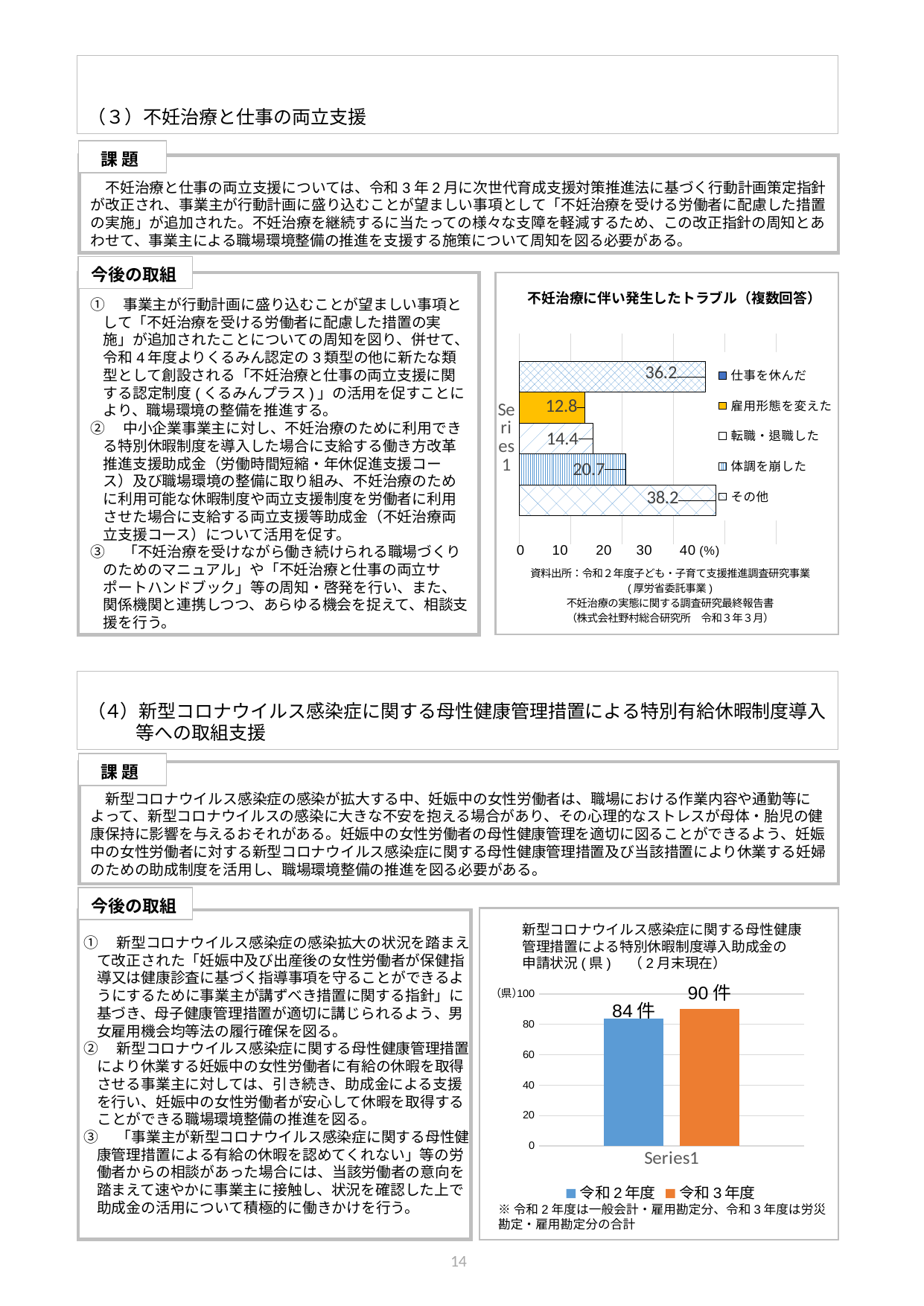

（３）不妊治療と仕事の両立支援

課 題

　不妊治療と仕事の両立支援については、令和3年2月に次世代育成支援対策推進法に基づく行動計画策定指針が改正され、事業主が行動計画に盛り込むことが望ましい事項として「不妊治療を受ける労働者に配慮した措置の実施」が追加された。不妊治療を継続するに当たっての様々な支障を軽減するため、この改正指針の周知とあわせて、事業主による職場環境整備の推進を支援する施策について周知を図る必要がある。
あ
今後の取組

不妊治療に伴い発生したトラブル（複数回答）

①　事業主が行動計画に盛り込むことが望ましい事項として「不妊治療を受ける労働者に配慮した措置の実施」が追加されたことについての周知を図り、併せて、令和4年度よりくるみん認定の3類型の他に新たな類型として創設される「不妊治療と仕事の両立支援に関する認定制度(くるみんプラス)」の活用を促すことにより、職場環境の整備を推進する。
②　中小企業事業主に対し、不妊治療のために利用できる特別休暇制度を導入した場合に支給する働き方改革推進支援助成金（労働時間短縮・年休促進支援コース）及び職場環境の整備に取り組み、不妊治療のために利用可能な休暇制度や両立支援制度を労働者に利用させた場合に支給する両立支援等助成金（不妊治療両立支援コース）について活用を促す。
③　「不妊治療を受けながら働き続けられる職場づくりのためのマニュアル」や「不妊治療と仕事の両立サポートハンドブック」等の周知・啓発を行い、また、関係機関と連携しつつ、あらゆる機会を捉えて、相談支援を行う。

### Chart

| Category | その他 | 体調を崩した | 転職・退職した | 雇用形態を変えた | 仕事を休んだ |
|---|---|---|---|---|---|
|  | 38.2 | 20.7 | 14.4 | 12.8 | 36.2 |
（４）新型コロナウイルス感染症に関する母性健康管理措置による特別有給休暇制度導入等への取組支援

課 題

　新型コロナウイルス感染症の感染が拡大する中、妊娠中の女性労働者は、職場における作業内容や通勤等によって、新型コロナウイルスの感染に大きな不安を抱える場合があり、その心理的なストレスが母体・胎児の健康保持に影響を与えるおそれがある。妊娠中の女性労働者の母性健康管理を適切に図ることができるよう、妊娠中の女性労働者に対する新型コロナウイルス感染症に関する母性健康管理措置及び当該措置により休業する妊婦のための助成制度を活用し、職場環境整備の推進を図る必要がある。
あ
今後の取組

新型コロナウイルス感染症に関する母性健康
管理措置による特別休暇制度導入助成金の
申請状況(県)　（2月末現在）

①　新型コロナウイルス感染症の感染拡大の状況を踏まえて改正された「妊娠中及び出産後の女性労働者が保健指導又は健康診査に基づく指導事項を守ることができるようにするために事業主が講ずべき措置に関する指針」に基づき、母子健康管理措置が適切に講じられるよう、男女雇用機会均等法の履行確保を図る。
②　新型コロナウイルス感染症に関する母性健康管理措置により休業する妊娠中の女性労働者に有給の休暇を取得させる事業主に対しては、引き続き、助成金による支援を行い、妊娠中の女性労働者が安心して休暇を取得することができる職場環境整備の推進を図る。
③　「事業主が新型コロナウイルス感染症に関する母性健康管理措置による有給の休暇を認めてくれない」等の労働者からの相談があった場合には、当該労働者の意向を踏まえて速やかに事業主に接触し、状況を確認した上で助成金の活用について積極的に働きかけを行う。

### Chart

| Category | 令和2年度 | 令和3年度 |
|---|---|---|
|  | 84.0 | 90.0 |
（県）
※令和2年度は一般会計・雇用勘定分、令和3年度は労災勘定・雇用勘定分の合計
14